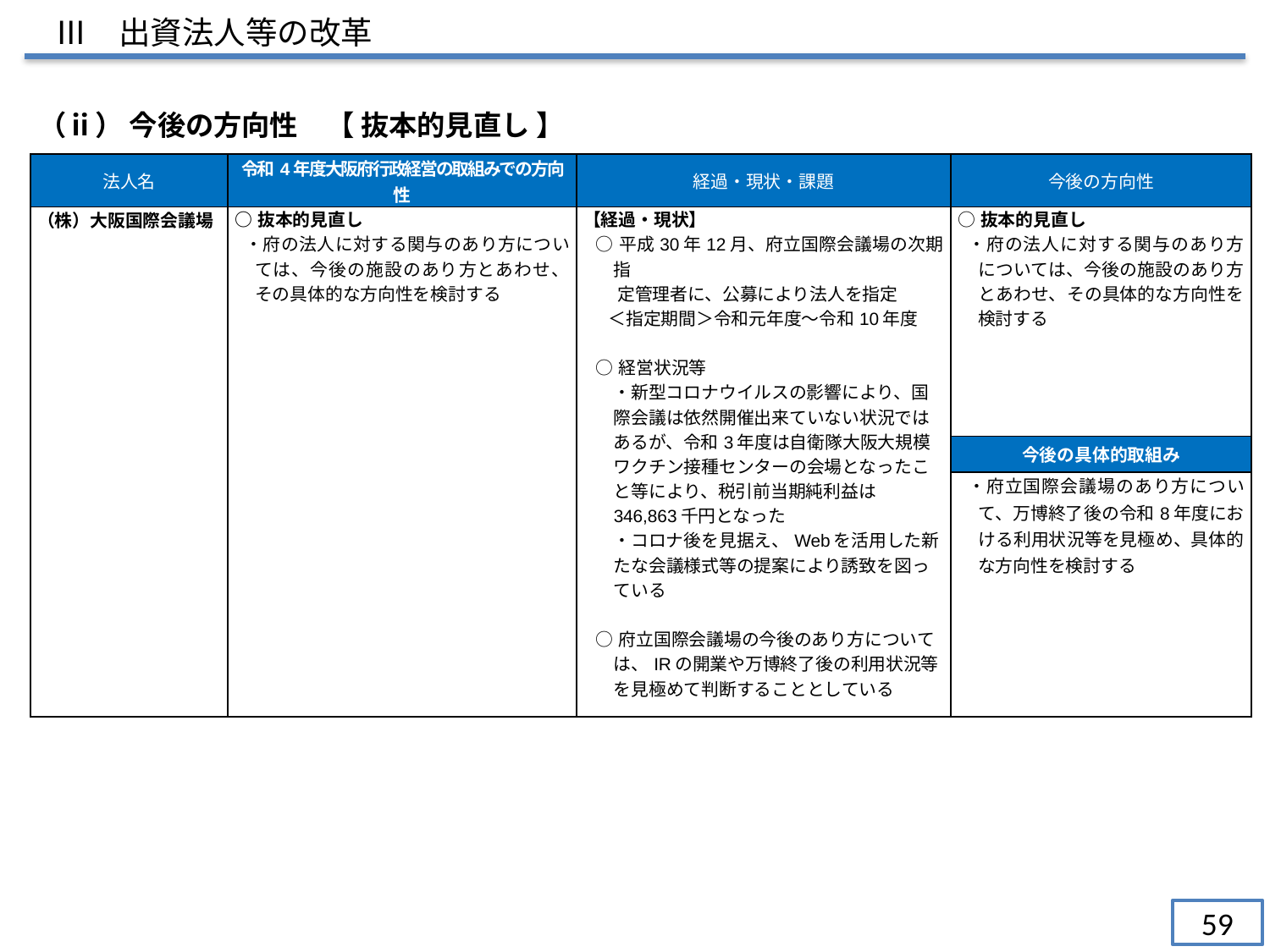

Ⅲ　出資法人等の改革
 （ⅱ） 今後の方向性　【 抜本的見直し 】
| 法人名 | 令和4年度大阪府行政経営の取組みでの方向性 | 経過・現状・課題 | 今後の方向性 |
| --- | --- | --- | --- |
| （株）大阪国際会議場 | ○抜本的見直し ・府の法人に対する関与のあり方については、今後の施設のあり方とあわせ、その具体的な方向性を検討する | 【経過・現状】 ○平成30年12月、府立国際会議場の次期指　 　 定管理者に、公募により法人を指定 ＜指定期間＞令和元年度～令和10年度 ○経営状況等 　・新型コロナウイルスの影響により、国際会議は依然開催出来ていない状況ではあるが、令和3年度は自衛隊大阪大規模ワクチン接種センターの会場となったこと等により、税引前当期純利益は346,863千円となった 　・コロナ後を見据え、Webを活用した新たな会議様式等の提案により誘致を図っている 　　 ○府立国際会議場の今後のあり方については、IRの開業や万博終了後の利用状況等を見極めて判断することとしている | ○抜本的見直し ・府の法人に対する関与のあり方については、今後の施設のあり方とあわせ、その具体的な方向性を検討する |
|  |  |  | 今後の具体的取組み |
|  |  |  | ・府立国際会議場のあり方について、万博終了後の令和8年度における利用状況等を見極め、具体的な方向性を検討する |
59